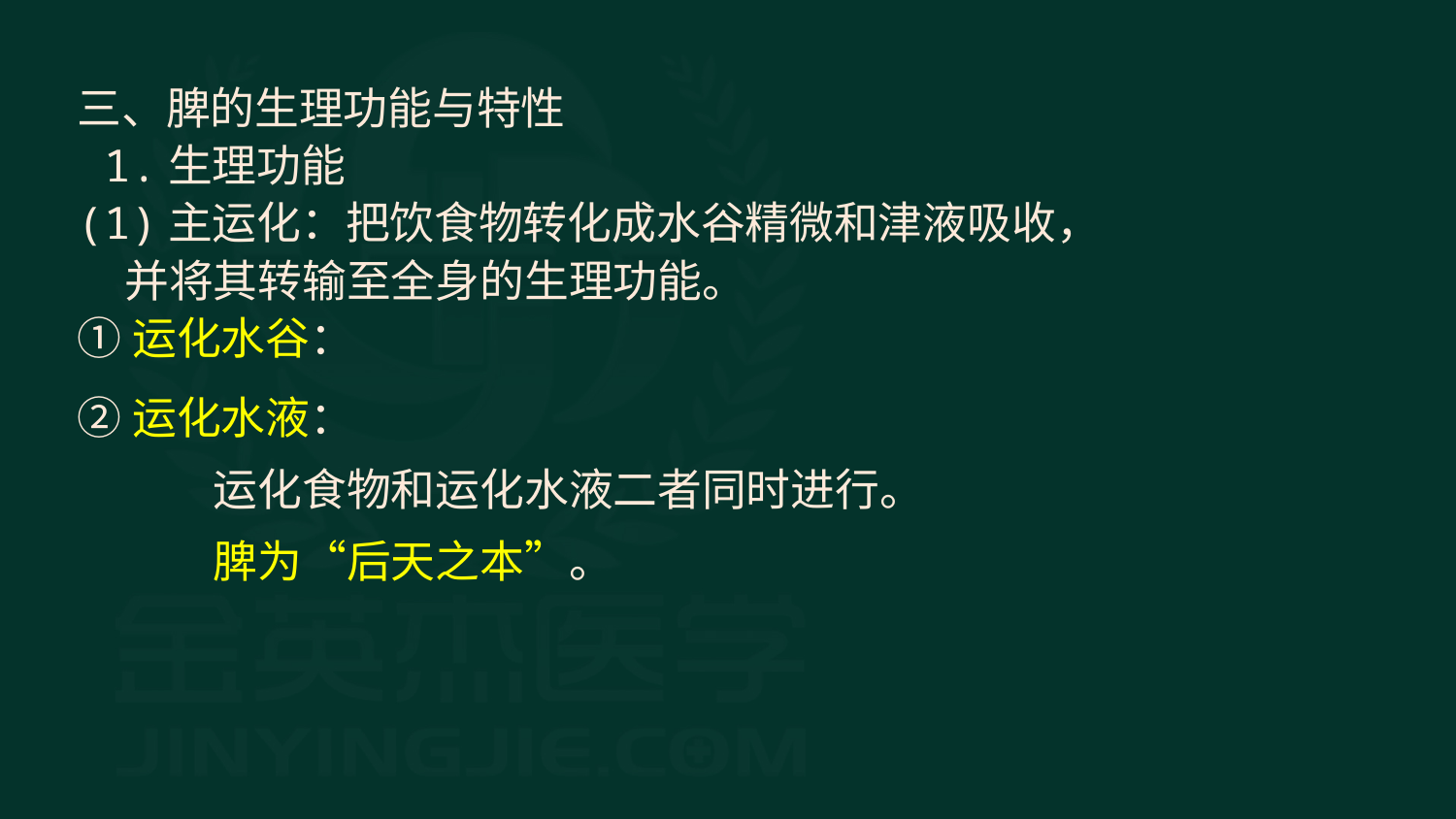

三、脾的生理功能与特性
 1.生理功能
(1)主运化：把饮食物转化成水谷精微和津液吸收，并将其转输至全身的生理功能。
①运化水谷：
②运化水液：
　　运化食物和运化水液二者同时进行。
　　脾为“后天之本”。